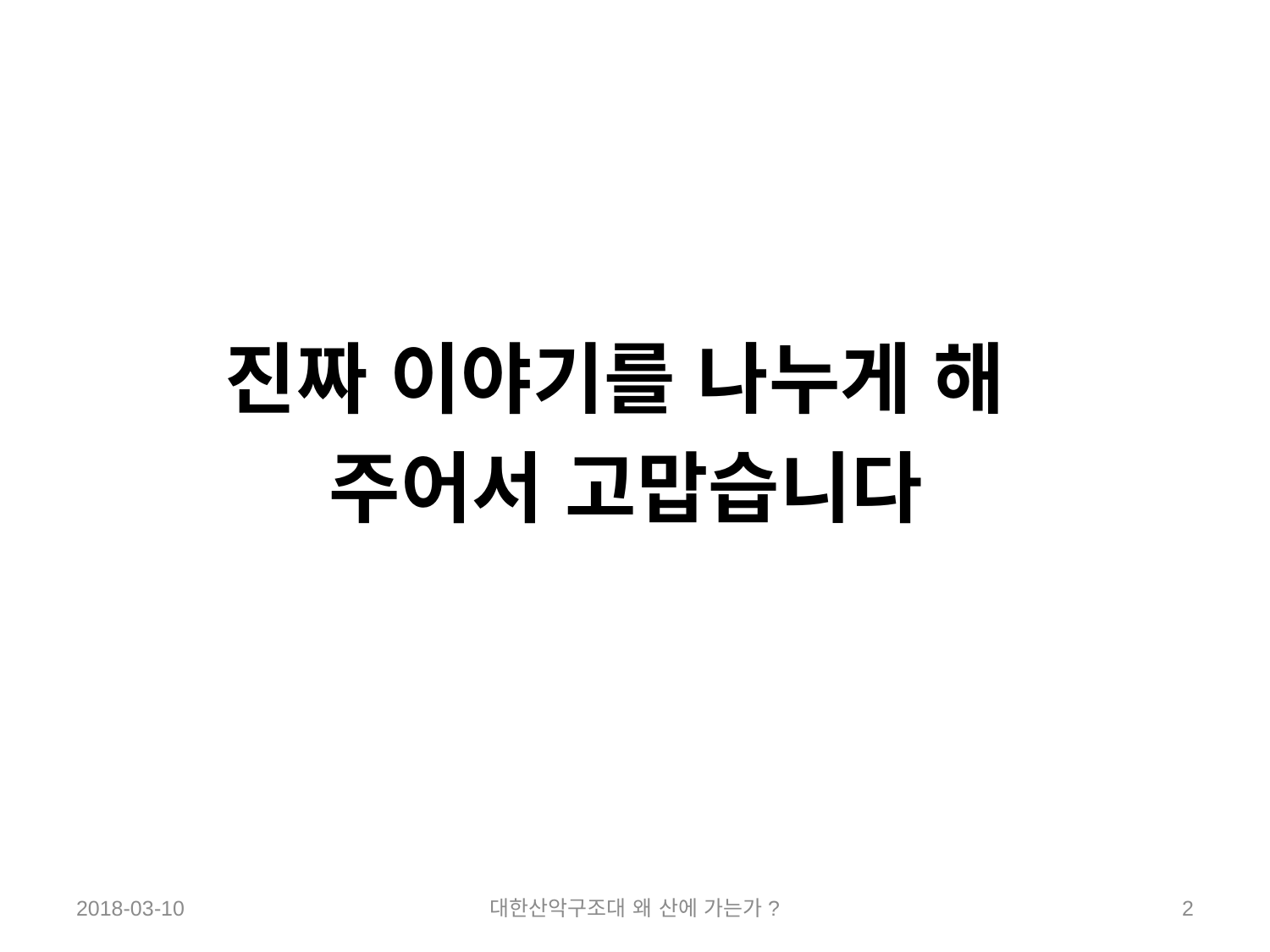

진짜 이야기를 나누게 해
주어서 고맙습니다
2018-03-10
대한산악구조대 왜 산에 가는가?
2